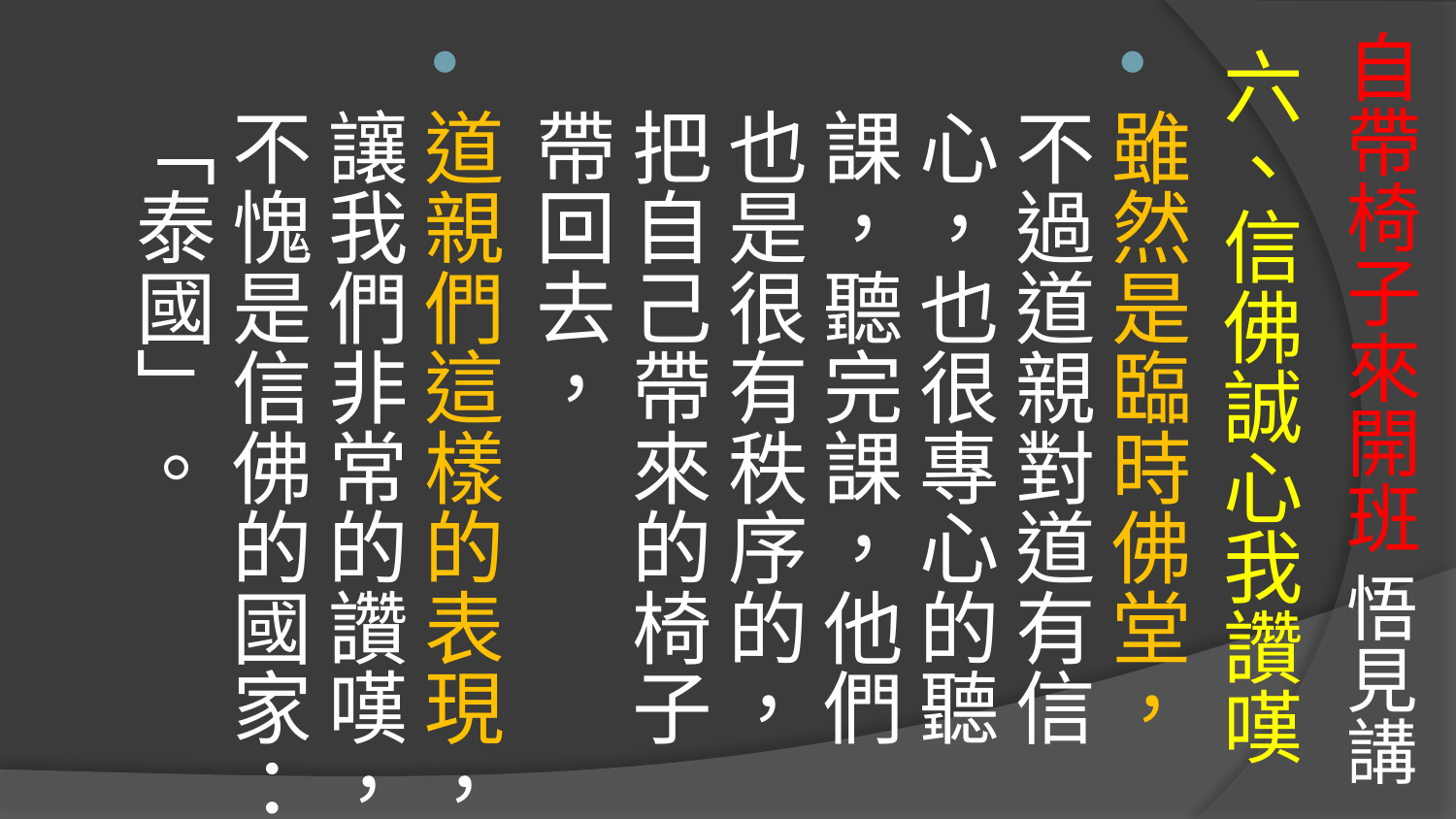

# 自帶椅子來開班 悟見講
六、信佛誠心我讚嘆
雖然是臨時佛堂，不過道親對道有信心，也很專心的聽課，聽完課，他們也是很有秩序的，把自己帶來的椅子帶回去，
道親們這樣的表現，讓我們非常的讚嘆，不愧是信佛的國家：「泰國」。